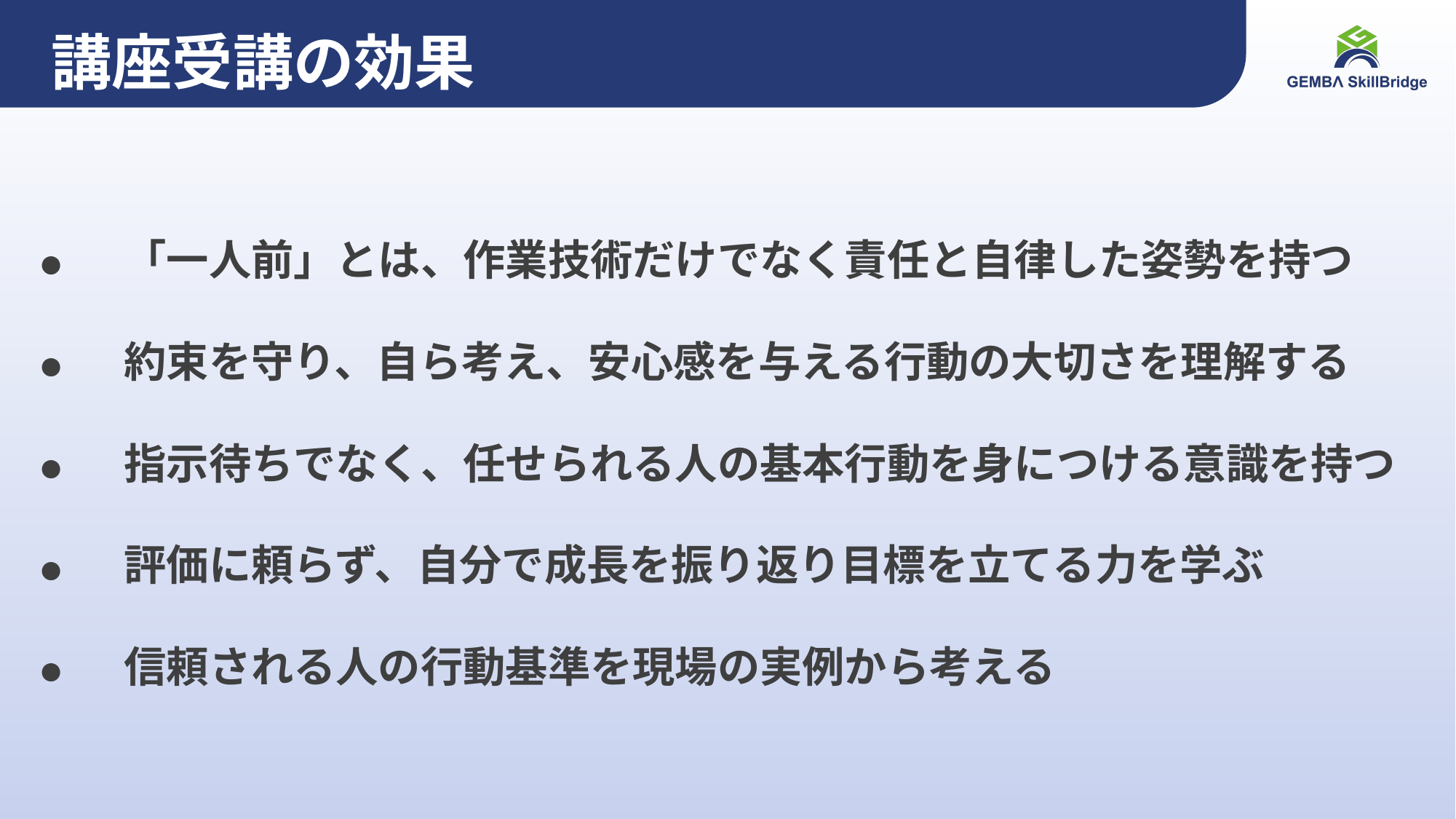

# 講座受講の効果
「一人前」とは、作業技術だけでなく責任と自律した姿勢を持つ
約束を守り、自ら考え、安心感を与える行動の大切さを理解する
指示待ちでなく、任せられる人の基本行動を身につける意識を持つ
評価に頼らず、自分で成長を振り返り目標を立てる力を学ぶ
信頼される人の行動基準を現場の実例から考える